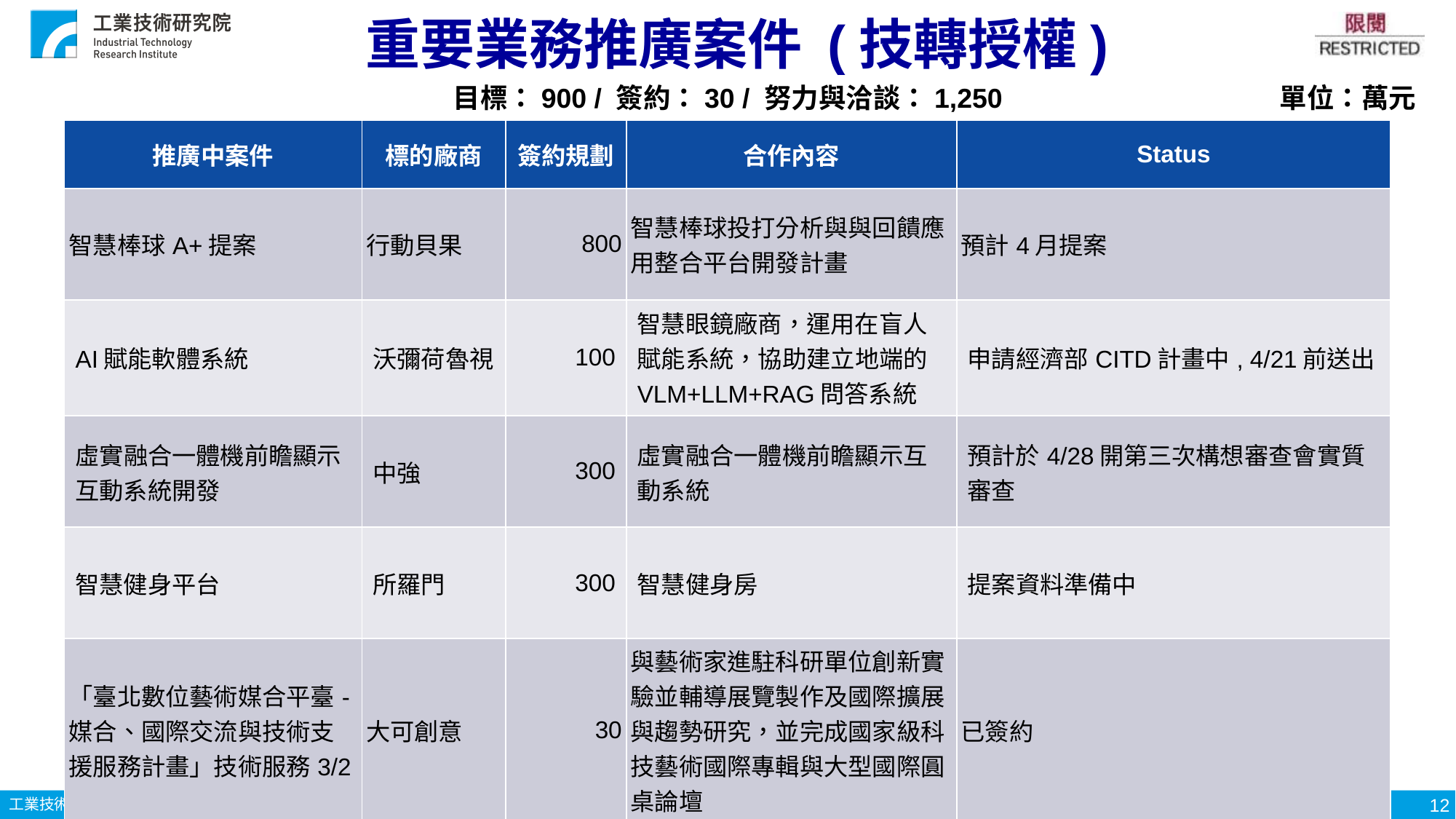

# 重要業務推廣案件 (技轉授權)
目標：900 / 簽約：30 / 努力與洽談：1,250
單位：萬元
| 推廣中案件 | 標的廠商 | 簽約規劃 | 合作內容 | Status |
| --- | --- | --- | --- | --- |
| 智慧棒球A+提案 | 行動貝果 | 800 | 智慧棒球投打分析與與回饋應用整合平台開發計畫 | 預計4月提案 |
| AI賦能軟體系統​ | 沃彌​荷魯視​ | 100 | 智慧眼鏡廠商，運用在盲人賦能系統，協助建立地端的VLM+LLM+RAG問答系統​ | 申請經濟部CITD計畫中​, 4/21前送出 |
| 虛實融合一體機前瞻顯示互動系統開發 | 中強 | 300 | 虛實融合一體機前瞻顯示互動系統 | 預計於4/28開第三次構想審查會實質審查 |
| 智慧健身平台 | 所羅門 | 300 | 智慧健身房 | 提案資料準備中 |
| 「臺北數位藝術媒合平臺-媒合、國際交流與技術支援服務計畫」技術服務3/2 | 大可創意 | 30 | 與藝術家進駐科研單位創新實驗並輔導展覽製作及國際擴展與趨勢研究，並完成國家級科技藝術國際專輯與大型國際圓桌論壇 | 已簽約 |
12